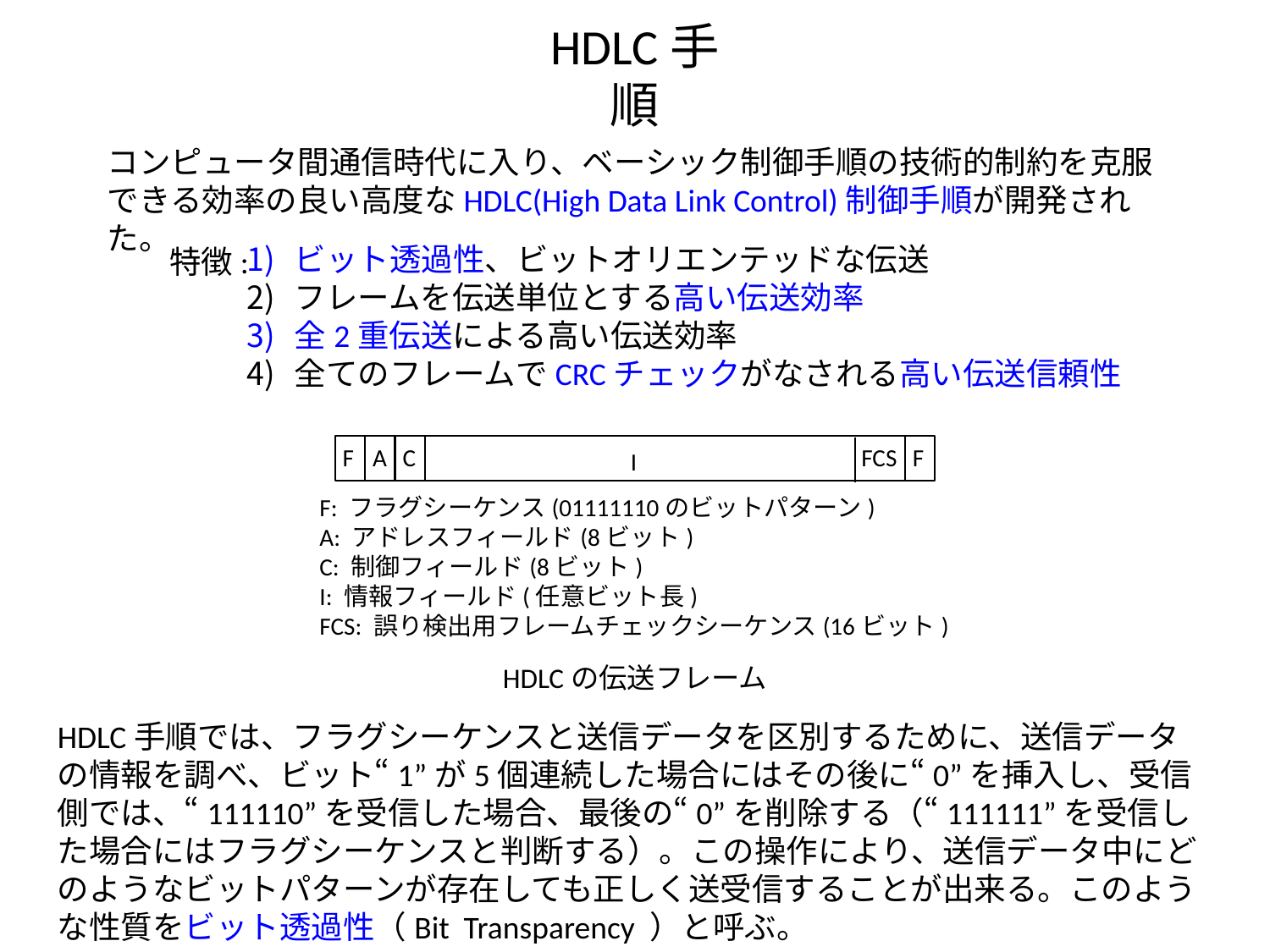

# HDLC手順
コンピュータ間通信時代に入り、ベーシック制御手順の技術的制約を克服できる効率の良い高度なHDLC(High Data Link Control)制御手順が開発された。
ビット透過性、ビットオリエンテッドな伝送
フレームを伝送単位とする高い伝送効率
全2重伝送による高い伝送効率
全てのフレームでCRCチェックがなされる高い伝送信頼性
特徴:
F

A
C
FCS
F
I
F: フラグシーケンス(01111110のビットパターン)
A: アドレスフィールド(8ビット)
C: 制御フィールド(8ビット)
I: 情報フィールド(任意ビット長)
FCS: 誤り検出用フレームチェックシーケンス(16ビット)
HDLCの伝送フレーム
HDLC手順では、フラグシーケンスと送信データを区別するために、送信データの情報を調べ、ビット“1”が5個連続した場合にはその後に“0”を挿入し、受信側では、“111110”を受信した場合、最後の“0”を削除する（“111111”を受信した場合にはフラグシーケンスと判断する）。この操作により、送信データ中にどのようなビットパターンが存在しても正しく送受信することが出来る。このような性質をビット透過性（Bit  Transparency ）と呼ぶ。